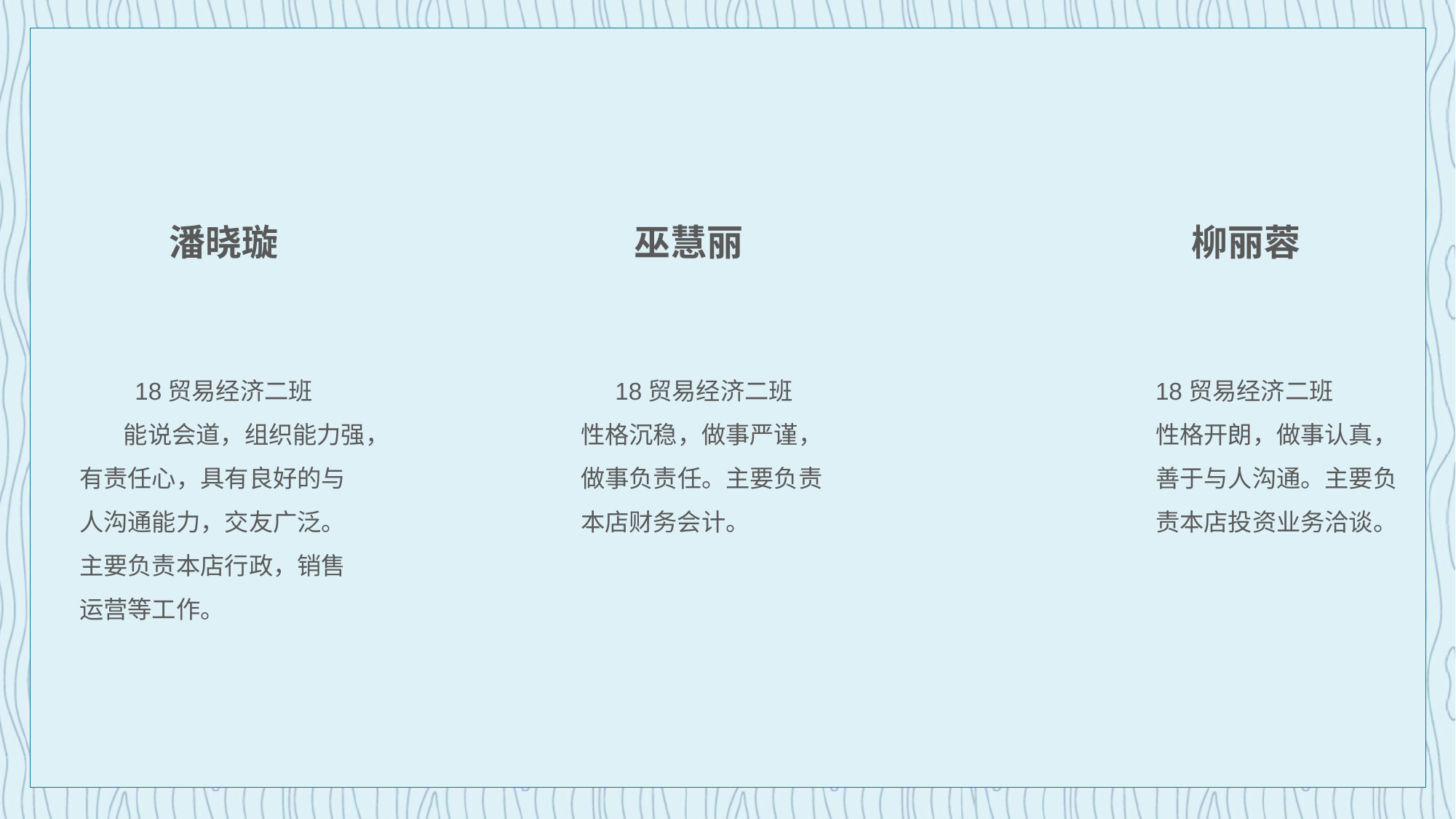

潘晓璇
巫慧丽
柳丽蓉
18贸易经济二班
       能说会道，组织能力强，有责任心，具有良好的与人沟通能力，交友广泛。主要负责本店行政，销售运营等工作。

18贸易经济二班
性格沉稳，做事严谨，做事负责任。主要负责本店财务会计。

18贸易经济二班
性格开朗，做事认真，善于与人沟通。主要负责本店投资业务洽谈。